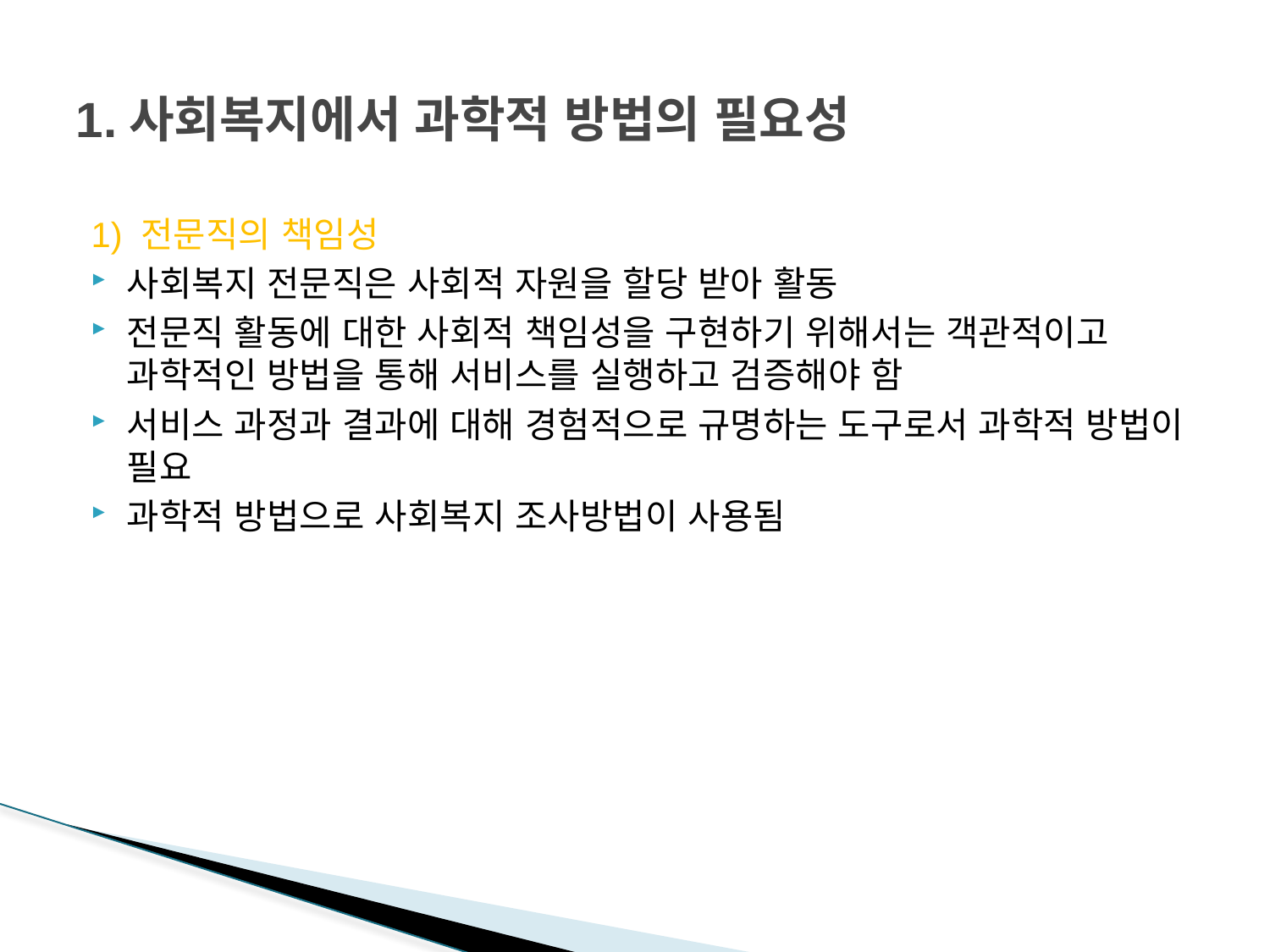

# 1.사회복지에서 과학적 방법의 필요성
1) 전문직의 책임성
사회복지 전문직은 사회적 자원을 할당 받아 활동
전문직 활동에 대한 사회적 책임성을 구현하기 위해서는 객관적이고 과학적인 방법을 통해 서비스를 실행하고 검증해야 함
서비스 과정과 결과에 대해 경험적으로 규명하는 도구로서 과학적 방법이 필요
과학적 방법으로 사회복지 조사방법이 사용됨